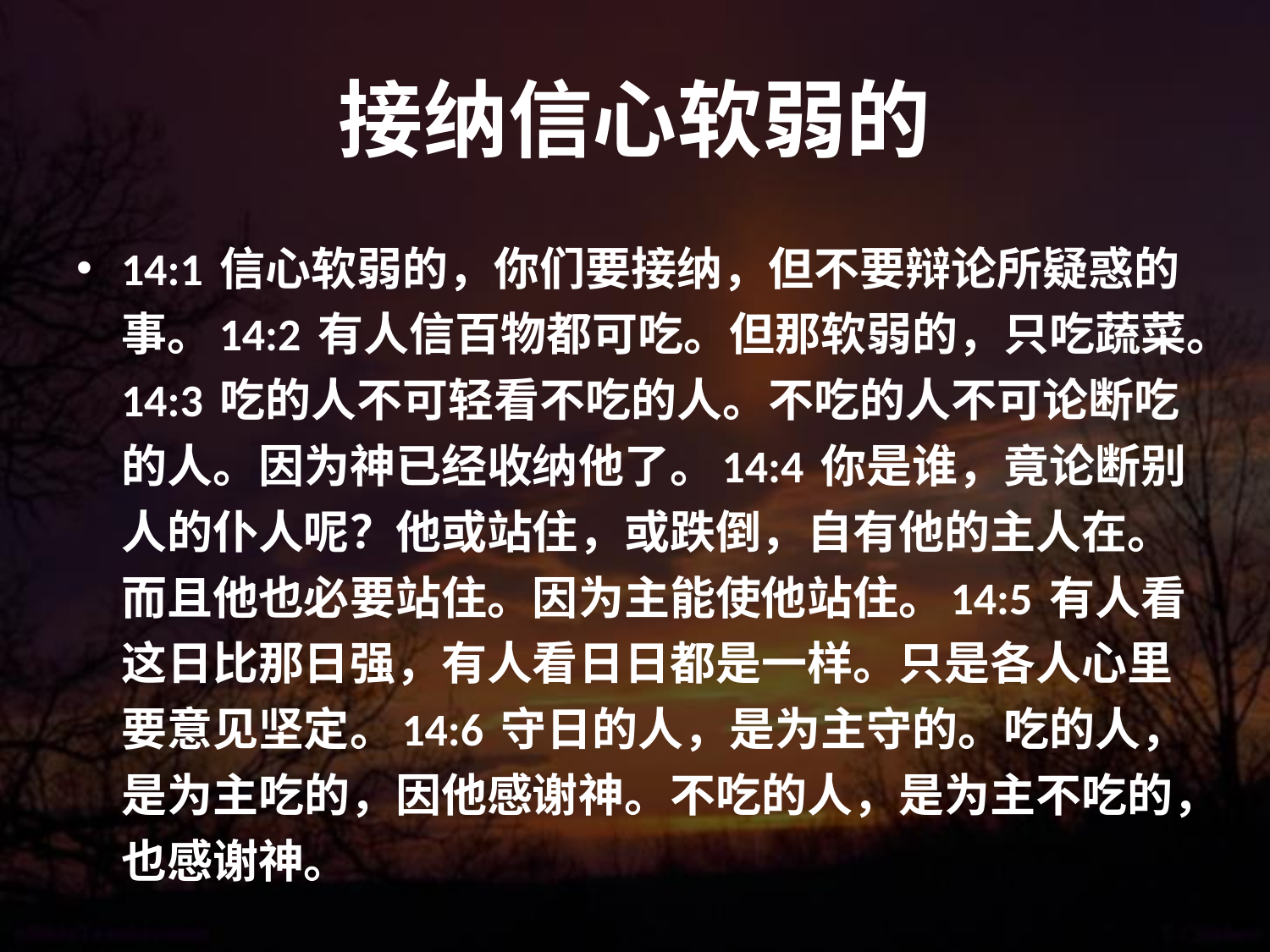

# 接纳信心软弱的
14:1 信心软弱的，你们要接纳，但不要辩论所疑惑的事。14:2 有人信百物都可吃。但那软弱的，只吃蔬菜。14:3 吃的人不可轻看不吃的人。不吃的人不可论断吃的人。因为神已经收纳他了。14:4 你是谁，竟论断别人的仆人呢？他或站住，或跌倒，自有他的主人在。而且他也必要站住。因为主能使他站住。14:5 有人看这日比那日强，有人看日日都是一样。只是各人心里要意见坚定。14:6 守日的人，是为主守的。吃的人，是为主吃的，因他感谢神。不吃的人，是为主不吃的，也感谢神。